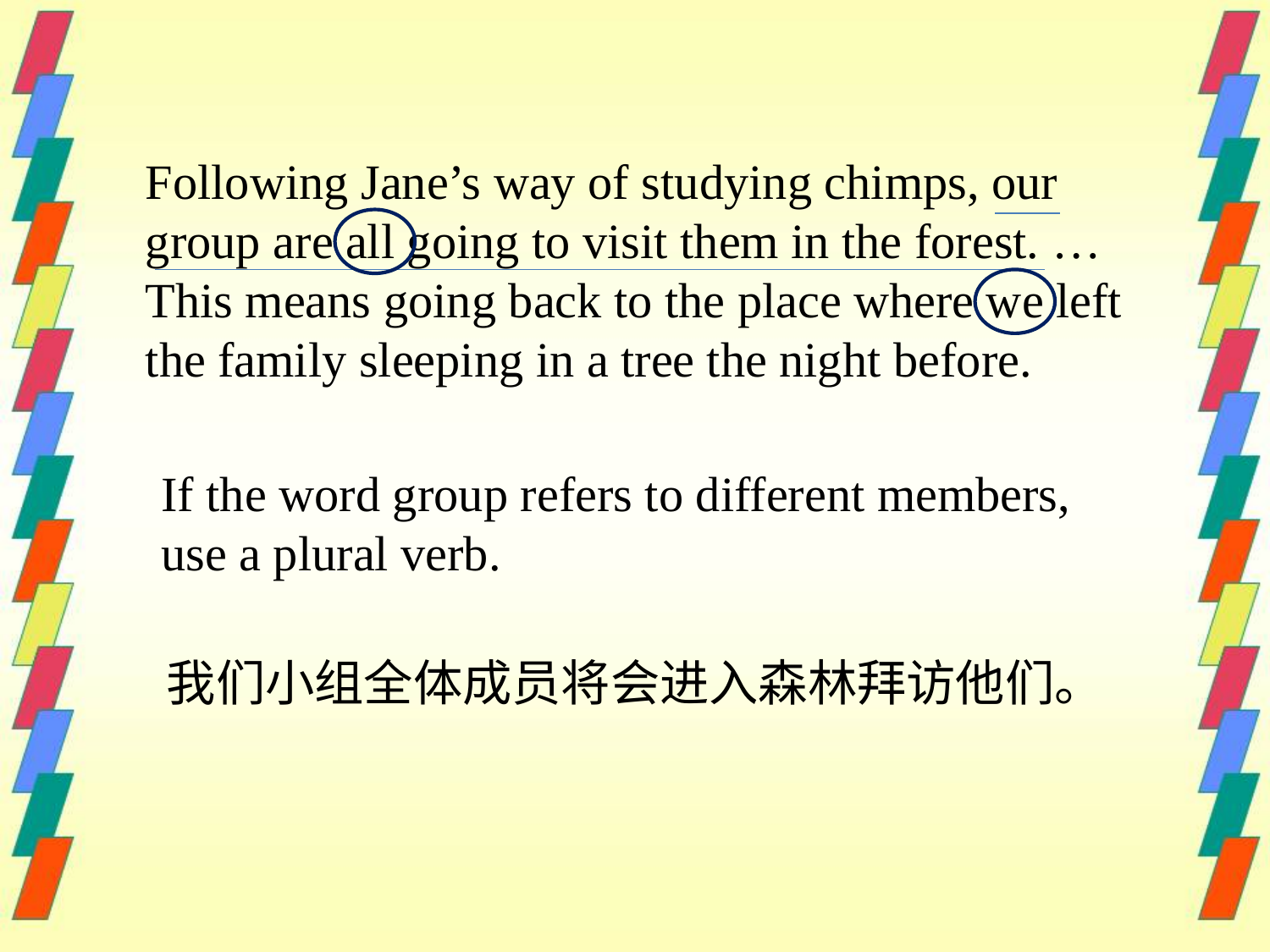

Following Jane’s way of studying chimps, our group are all going to visit them in the forest. … This means going back to the place where we left the family sleeping in a tree the night before.

If the word group refers to different members, use a plural verb.
我们小组全体成员将会进入森林拜访他们。